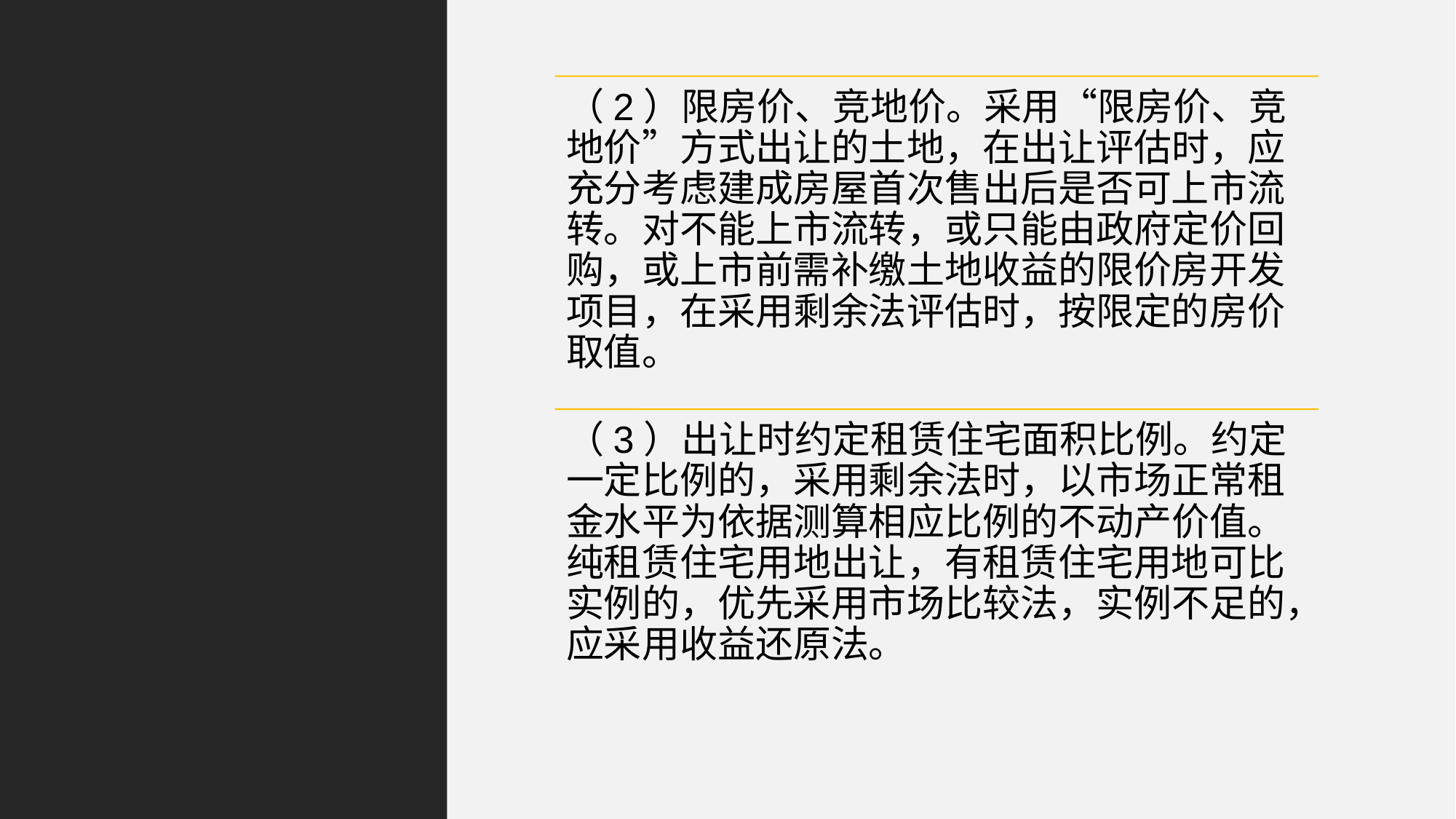

（2）限房价、竞地价。采用“限房价、竞地价”方式出让的土地，在出让评估时，应充分考虑建成房屋首次售出后是否可上市流转。对不能上市流转，或只能由政府定价回购，或上市前需补缴土地收益的限价房开发项目，在采用剩余法评估时，按限定的房价取值。
（3）出让时约定租赁住宅面积比例。约定一定比例的，采用剩余法时，以市场正常租金水平为依据测算相应比例的不动产价值。纯租赁住宅用地出让，有租赁住宅用地可比实例的，优先采用市场比较法，实例不足的，应采用收益还原法。